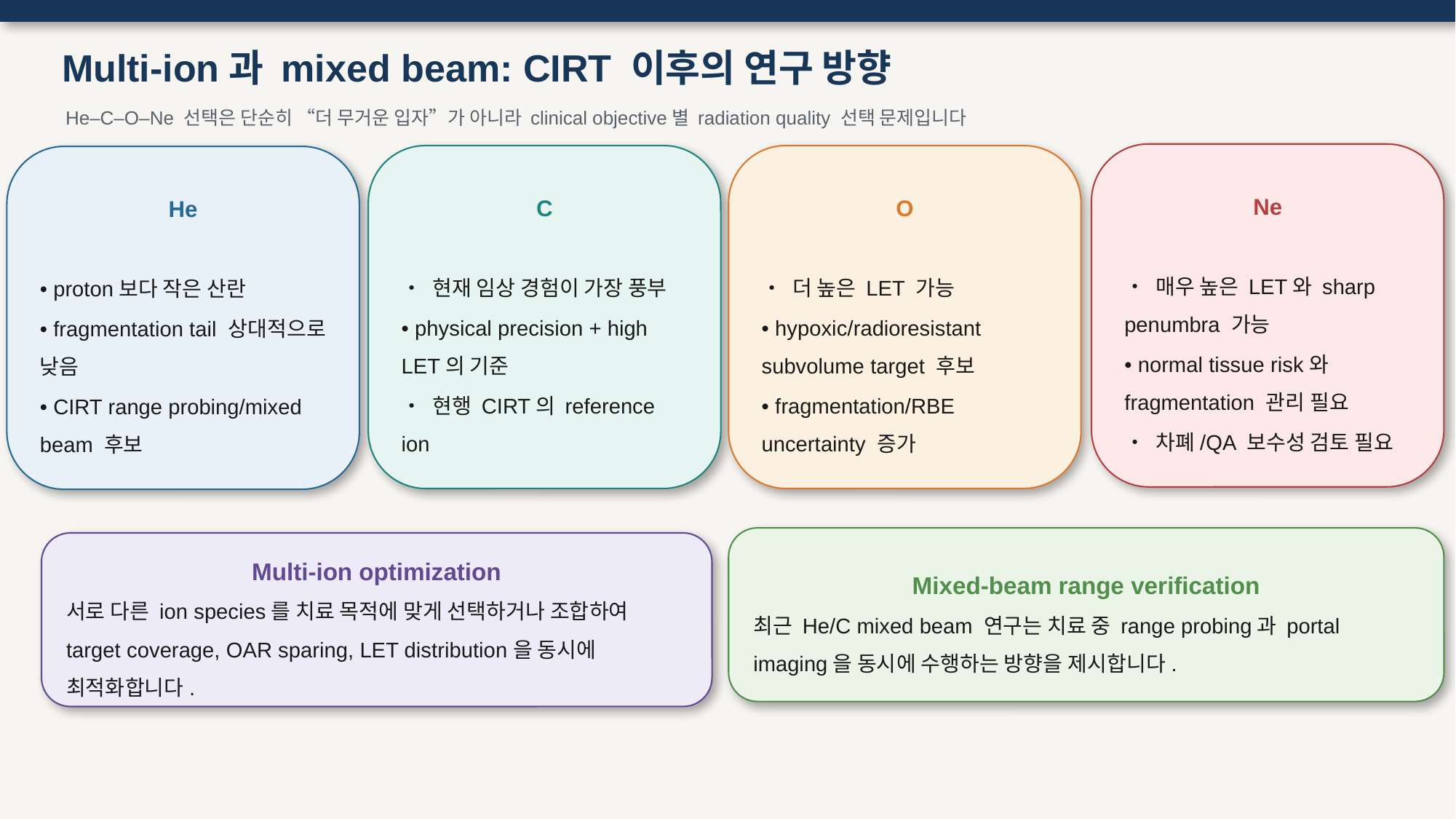

Multi-ion과 mixed beam: CIRT 이후의 연구 방향
He–C–O–Ne 선택은 단순히 “더 무거운 입자”가 아니라 clinical objective별 radiation quality 선택 문제입니다
Ne

• 매우 높은 LET와 sharp penumbra 가능
• normal tissue risk와 fragmentation 관리 필요
• 차폐/QA 보수성 검토 필요
C

• 현재 임상 경험이 가장 풍부
• physical precision + high LET의 기준
• 현행 CIRT의 reference ion
O

• 더 높은 LET 가능
• hypoxic/radioresistant subvolume target 후보
• fragmentation/RBE uncertainty 증가
He

• proton보다 작은 산란
• fragmentation tail 상대적으로 낮음
• CIRT range probing/mixed beam 후보
Mixed-beam range verification
최근 He/C mixed beam 연구는 치료 중 range probing과 portal imaging을 동시에 수행하는 방향을 제시합니다.
Multi-ion optimization
서로 다른 ion species를 치료 목적에 맞게 선택하거나 조합하여 target coverage, OAR sparing, LET distribution을 동시에 최적화합니다.